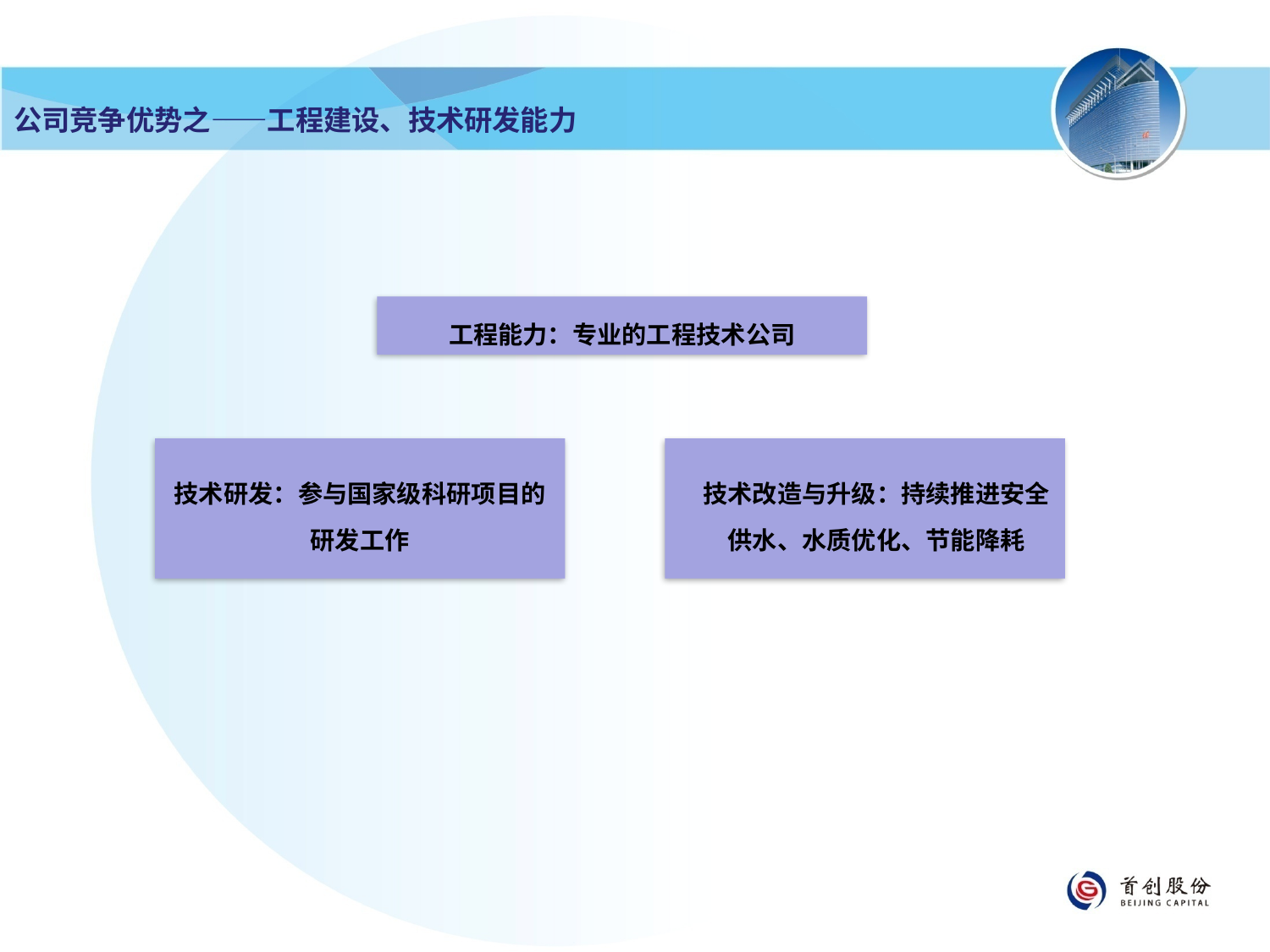

公司竞争优势之——工程建设、技术研发能力
工程能力：专业的工程技术公司
技术改造与升级：持续推进安全供水、水质优化、节能降耗
技术研发：参与国家级科研项目的研发工作